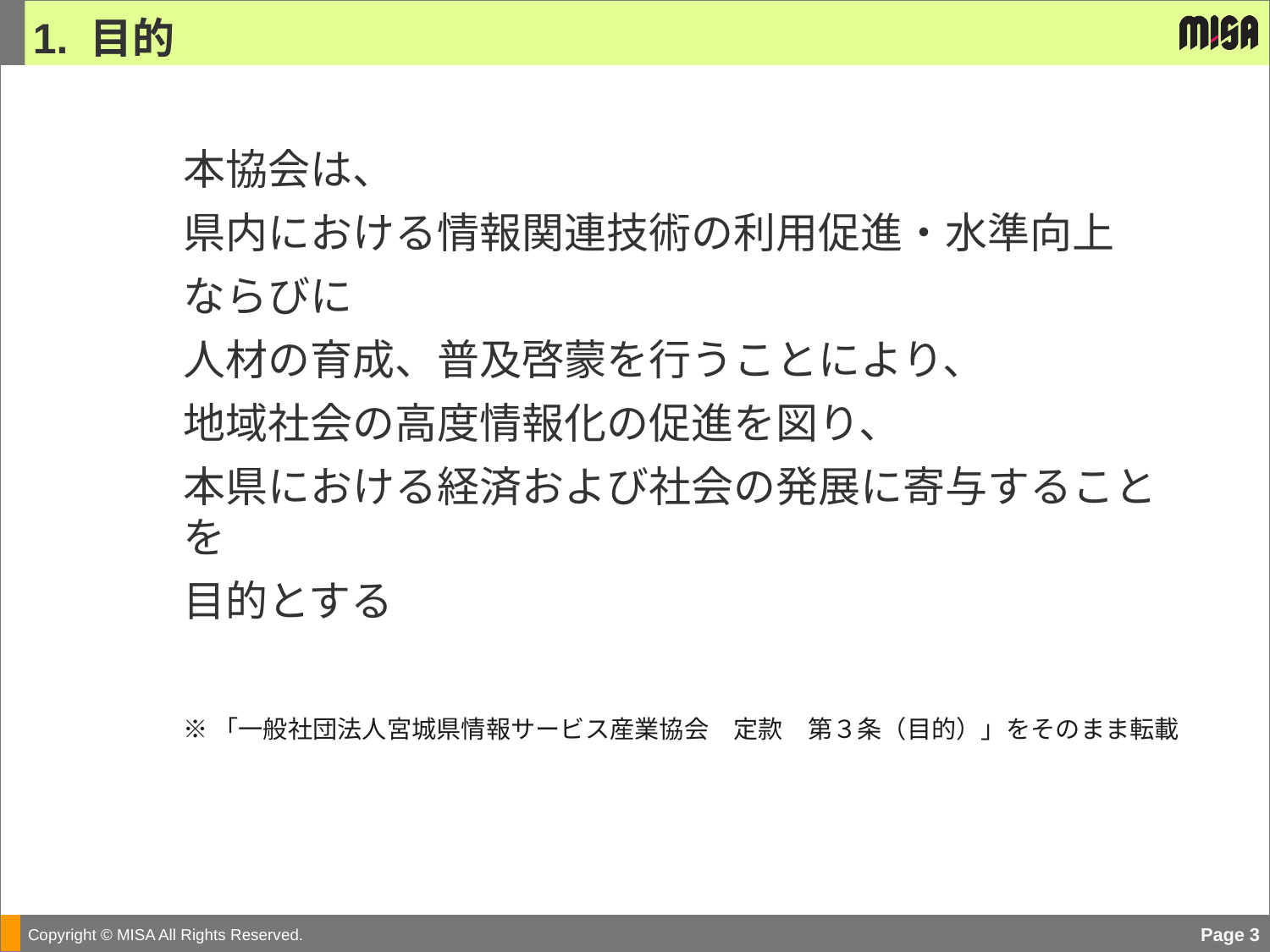

1. 目的
本協会は、
県内における情報関連技術の利用促進・水準向上
ならびに
人材の育成、普及啓蒙を行うことにより、
地域社会の高度情報化の促進を図り、
本県における経済および社会の発展に寄与することを
目的とする
※「一般社団法人宮城県情報サービス産業協会　定款　第３条（目的）」をそのまま転載